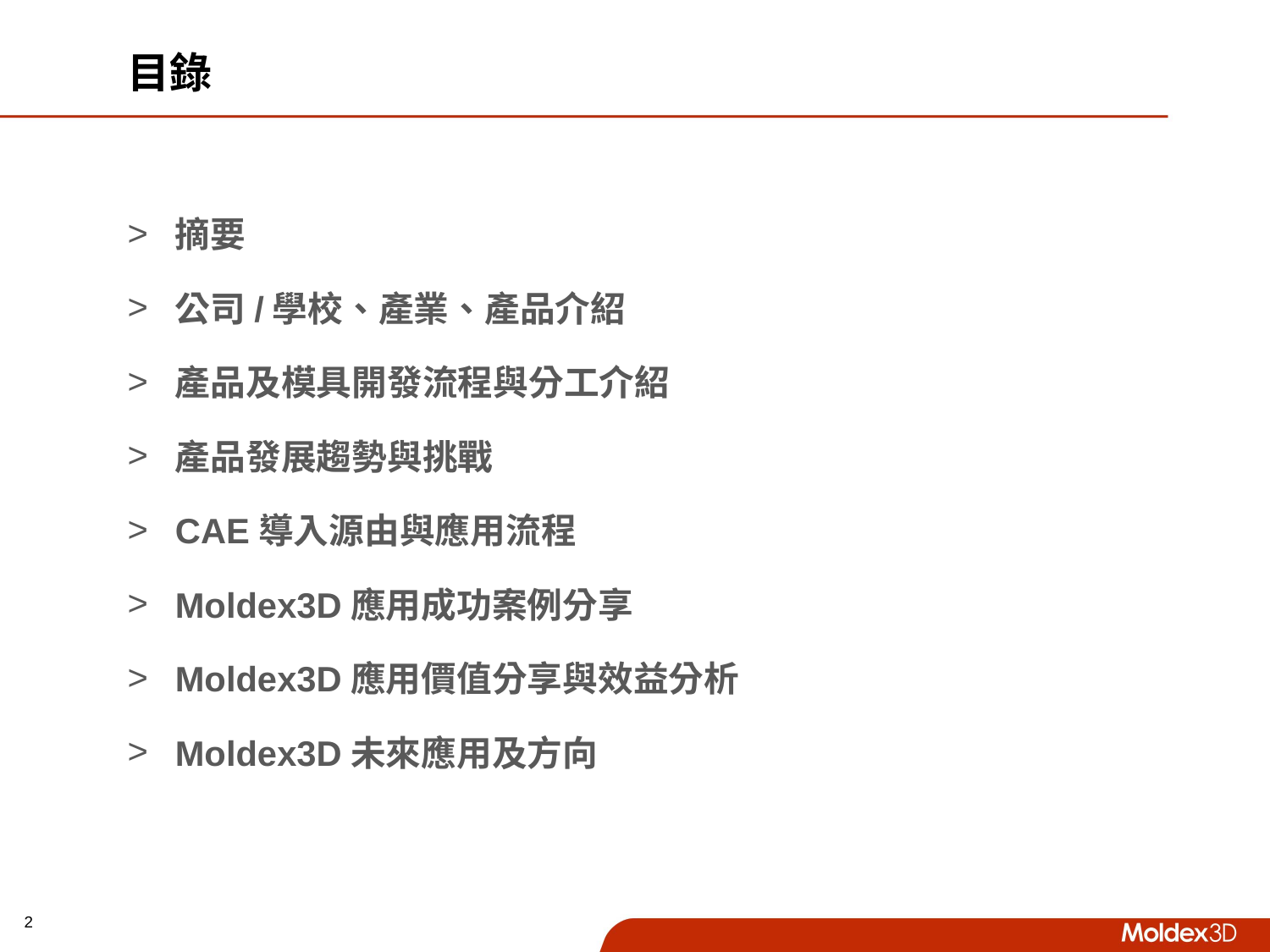

# 目錄
摘要
公司/學校、產業、產品介紹
產品及模具開發流程與分工介紹
產品發展趨勢與挑戰
CAE導入源由與應用流程
Moldex3D應用成功案例分享
Moldex3D應用價值分享與效益分析
Moldex3D未來應用及方向